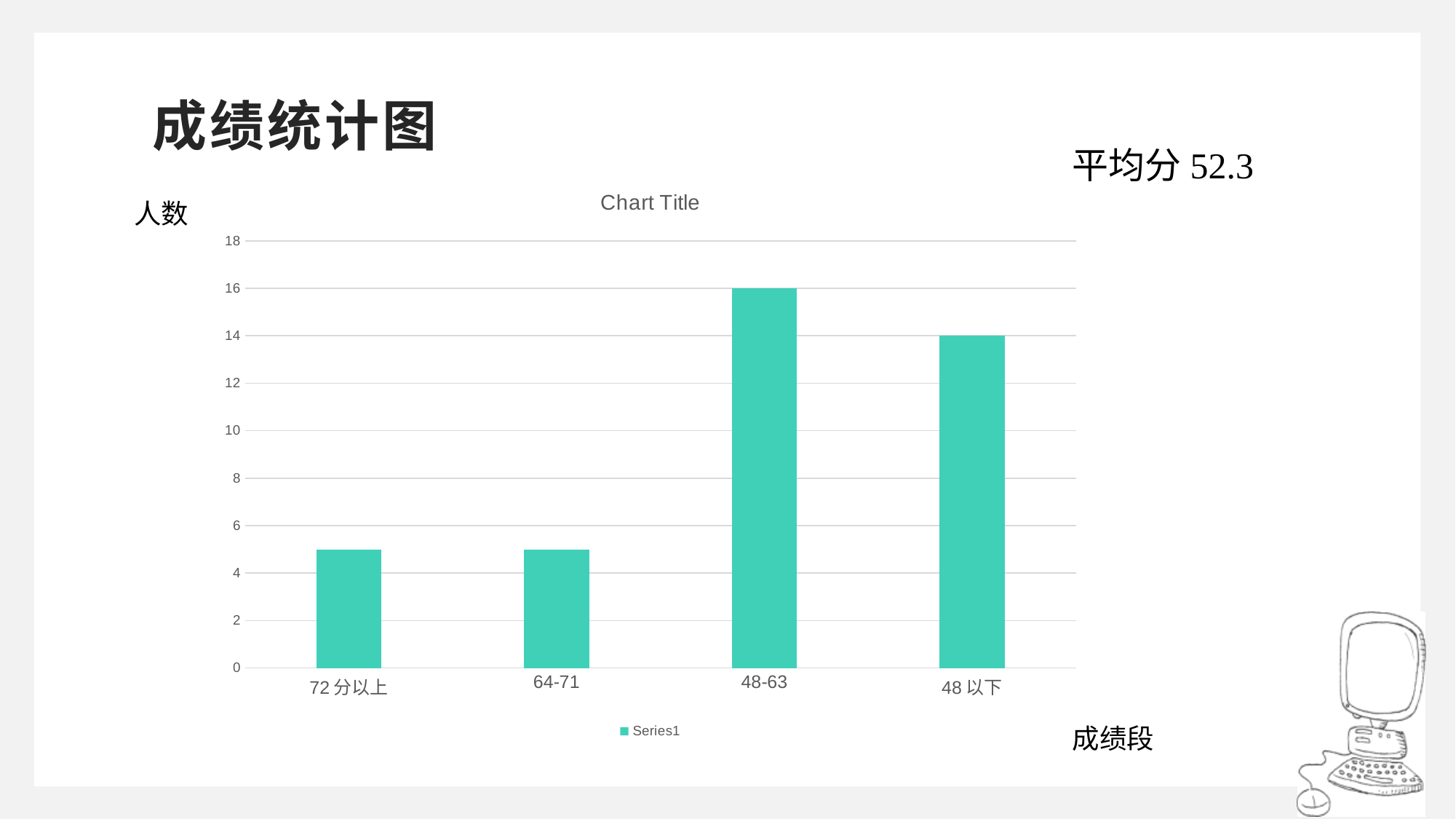

# 成绩统计图
平均分52.3

### Chart:

| Category |  |
|---|---|
| 72分以上 | 5.0 |
| 64-71 | 5.0 |
| 48-63 | 16.0 |
| 48以下 | 14.0 |
人数
成绩段